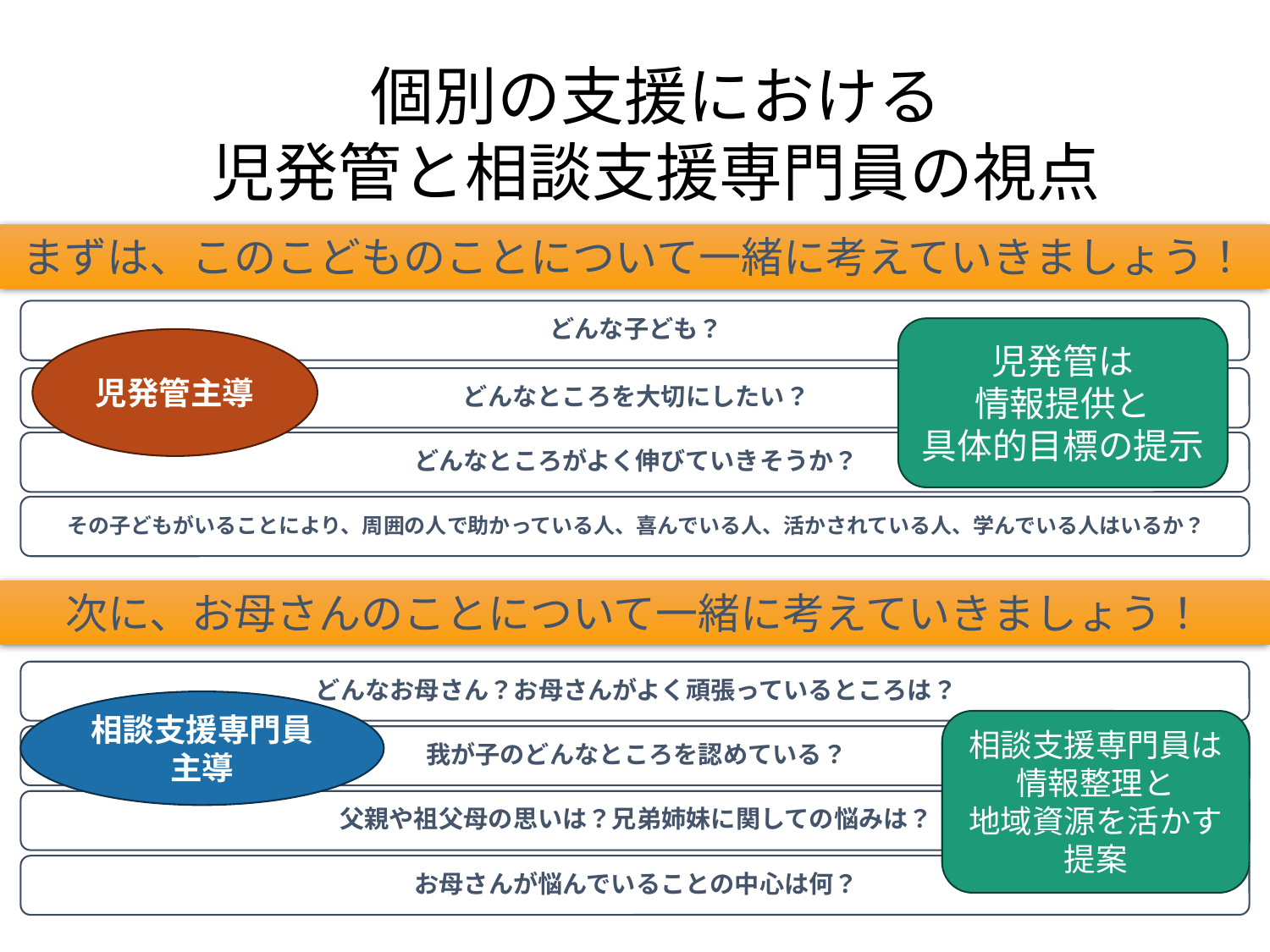

個別の支援における
児発管と相談支援専門員の視点
まずは、このこどものことについて一緒に考えていきましょう！
どんな子ども？
どんなところを大切にしたい？
どんなところがよく伸びていきそうか？
その子どもがいることにより、周囲の人で助かっている人、喜んでいる人、活かされている人、学んでいる人はいるか？
児発管は
情報提供と
具体的目標の提示
児発管主導
次に、お母さんのことについて一緒に考えていきましょう！
どんなお母さん？お母さんがよく頑張っているところは？
我が子のどんなところを認めている？
父親や祖父母の思いは？兄弟姉妹に関しての悩みは？
お母さんが悩んでいることの中心は何？
相談支援専門員
主導
相談支援専門員は情報整理と
地域資源を活かす提案